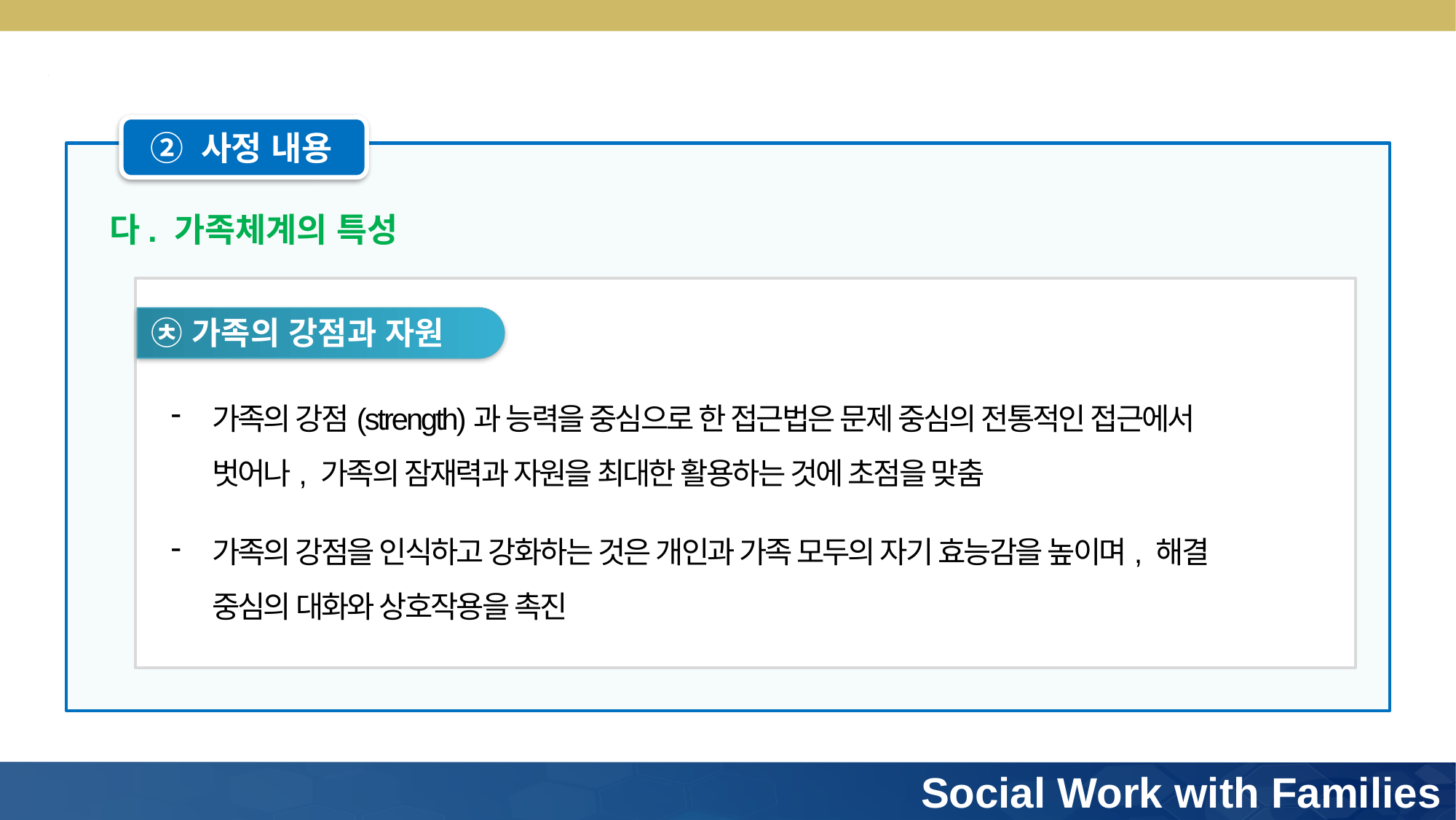

② 사정 내용

다. 가족체계의 특성

㉩ 가족의 강점과 자원
가족의 강점(strength)과 능력을 중심으로 한 접근법은 문제 중심의 전통적인 접근에서
     벗어나, 가족의 잠재력과 자원을 최대한 활용하는 것에 초점을 맞춤

가족의 강점을 인식하고 강화하는 것은 개인과 가족 모두의 자기 효능감을 높이며, 해결
     중심의 대화와 상호작용을 촉진